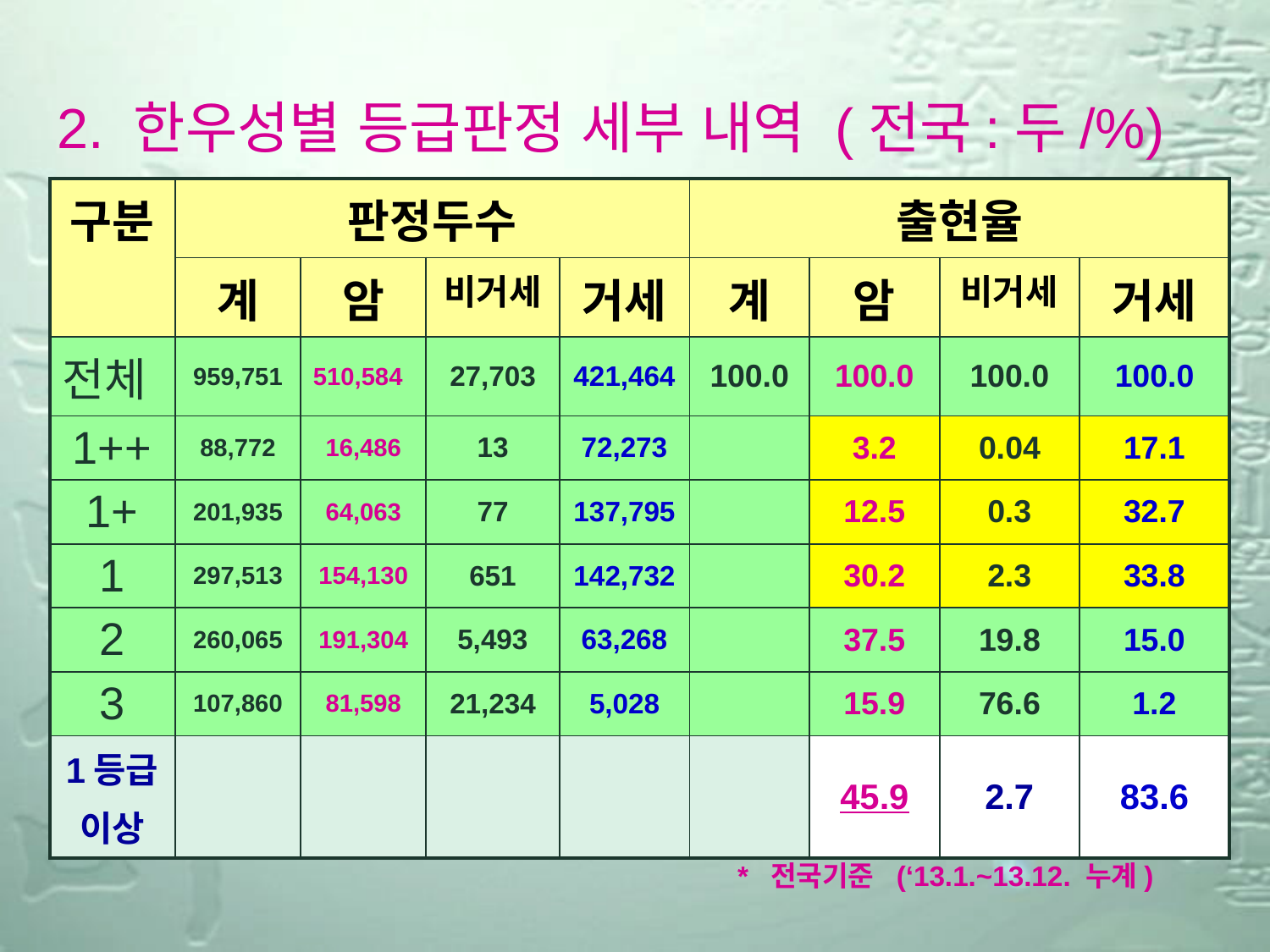

2. 한우성별 등급판정 세부 내역 (전국:두/%)
| 구분 | 판정두수 |  |  |  | 출현율 |  |  |  |
| --- | --- | --- | --- | --- | --- | --- | --- | --- |
|  | 계 | 암 | 비거세 | 거세 | 계 | 암 | 비거세 | 거세 |
| 전체 | 959,751 | 510,584 | 27,703 | 421,464 | 100.0 | 100.0 | 100.0 | 100.0 |
| 1++ | 88,772 | 16,486 | 13 | 72,273 |  | 3.2 | 0.04 | 17.1 |
| 1+ | 201,935 | 64,063 | 77 | 137,795 |  | 12.5 | 0.3 | 32.7 |
| 1 | 297,513 | 154,130 | 651 | 142,732 |  | 30.2 | 2.3 | 33.8 |
| 2 | 260,065 | 191,304 | 5,493 | 63,268 |  | 37.5 | 19.8 | 15.0 |
| 3 | 107,860 | 81,598 | 21,234 | 5,028 |  | 15.9 | 76.6 | 1.2 |
| 1등급 이상 |  |  |  |  |  | 45.9 | 2.7 | 83.6 |
*  전국기준  (‘13.1.~13.12. 누계)